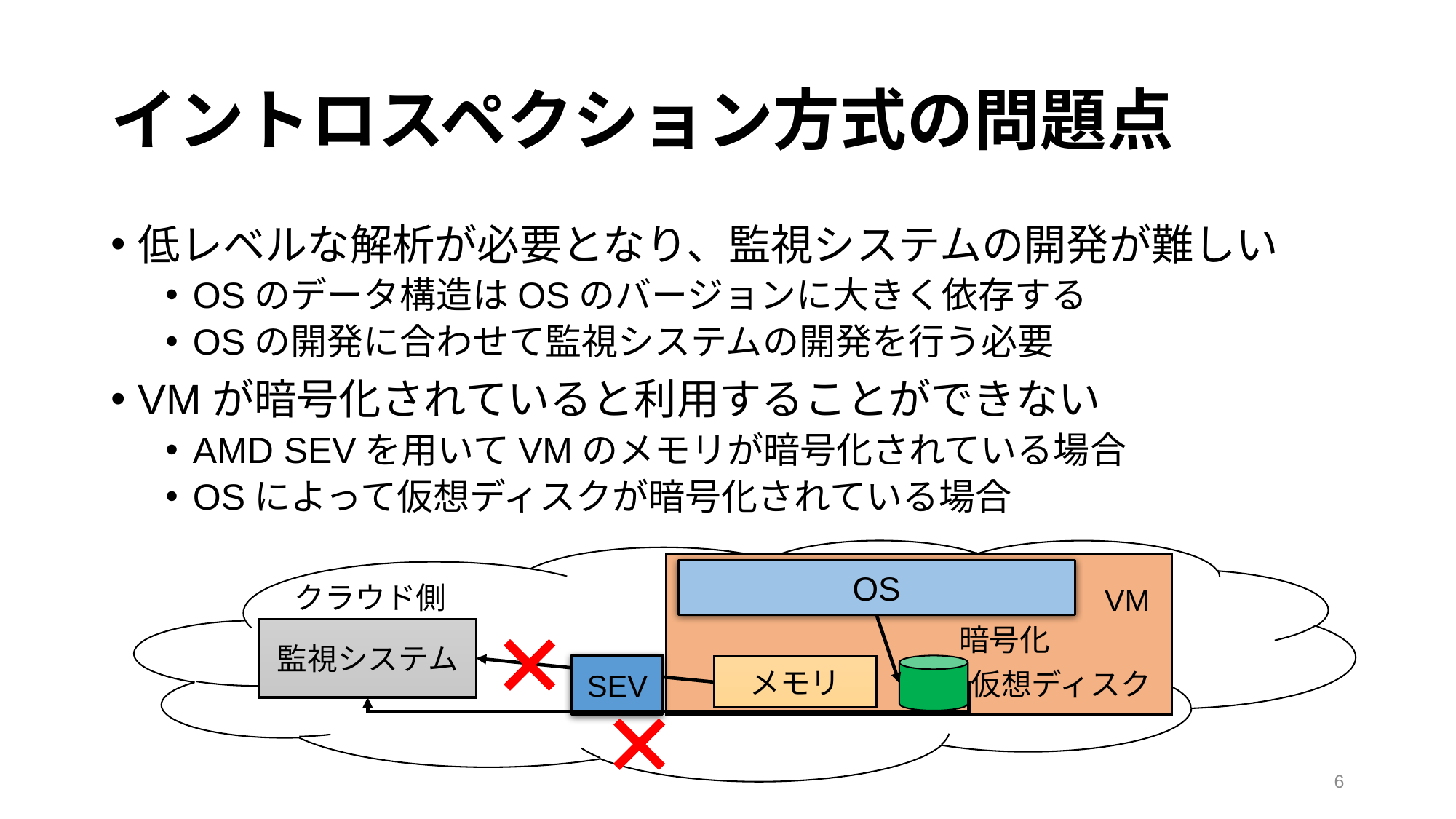

# イントロスペクション方式の問題点
低レベルな解析が必要となり、監視システムの開発が難しい
OSのデータ構造はOSのバージョンに大きく依存する
OSの開発に合わせて監視システムの開発を行う必要
VMが暗号化されていると利用することができない
AMD SEVを用いてVMのメモリが暗号化されている場合
OSによって仮想ディスクが暗号化されている場合

OS
クラウド側
VM
暗号化
監視システム

SEV

メモリ
仮想ディスク

6